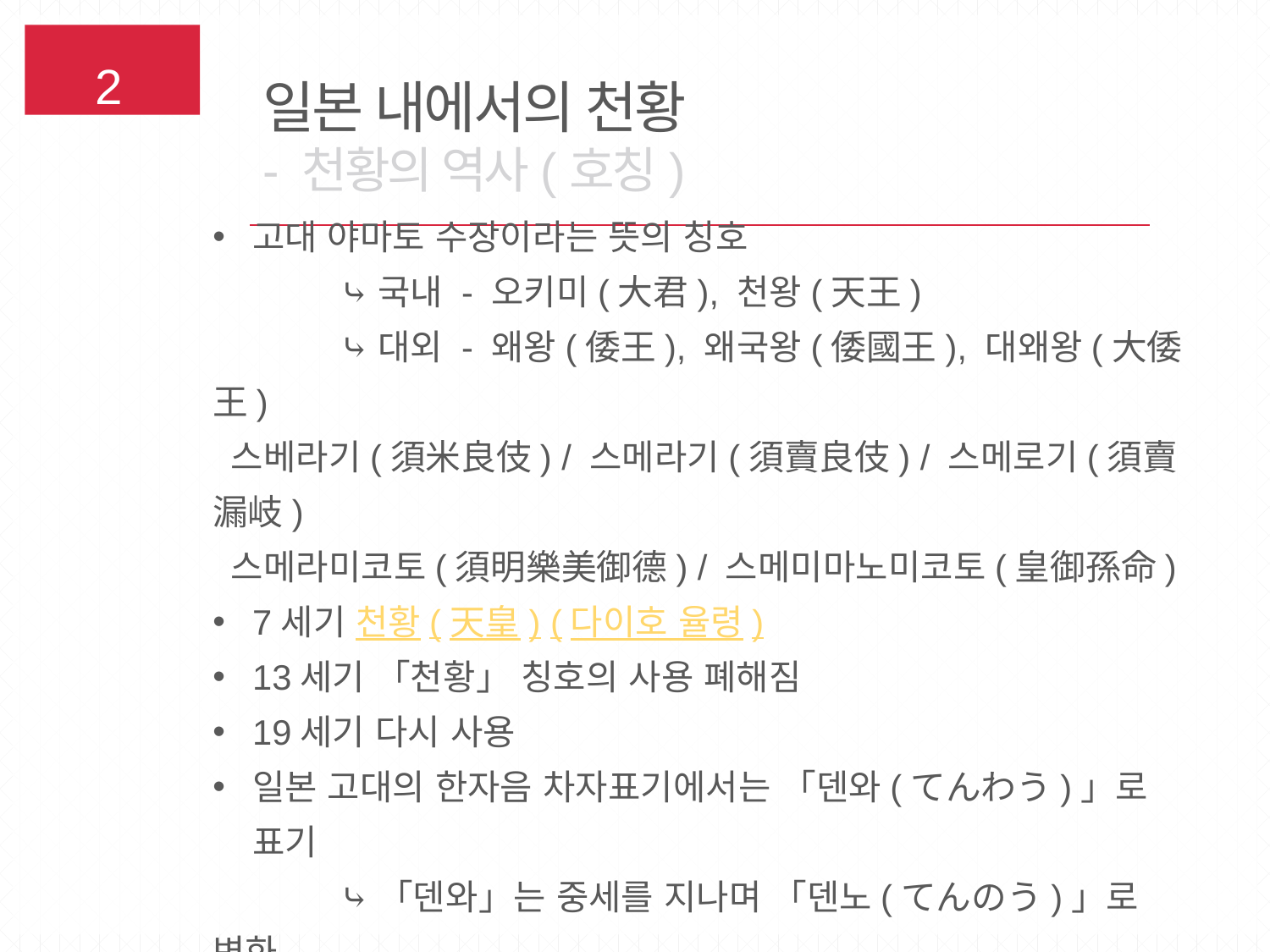

일본 내에서의 천황
- 천황의 역사(호칭)

2
고대 야마토 수장이라는 뜻의 칭호
	⤷국내 - 오키미(大君), 천왕(天王)
	⤷대외 - 왜왕(倭王), 왜국왕(倭國王), 대왜왕(大倭王)
 스베라기(須米良伎) / 스메라기(須賣良伎) / 스메로기(須賣漏岐)
 스메라미코토(須明樂美御德) / 스메미마노미코토(皇御孫命)
7세기 천황(天皇) (다이호 율령)
13세기 「천황」 칭호의 사용 폐해짐
19세기 다시 사용
일본 고대의 한자음 차자표기에서는 「덴와(てんわう)」로 표기
	⤷「덴와」는 중세를 지나며 「덴노(てんのう)」로 변화